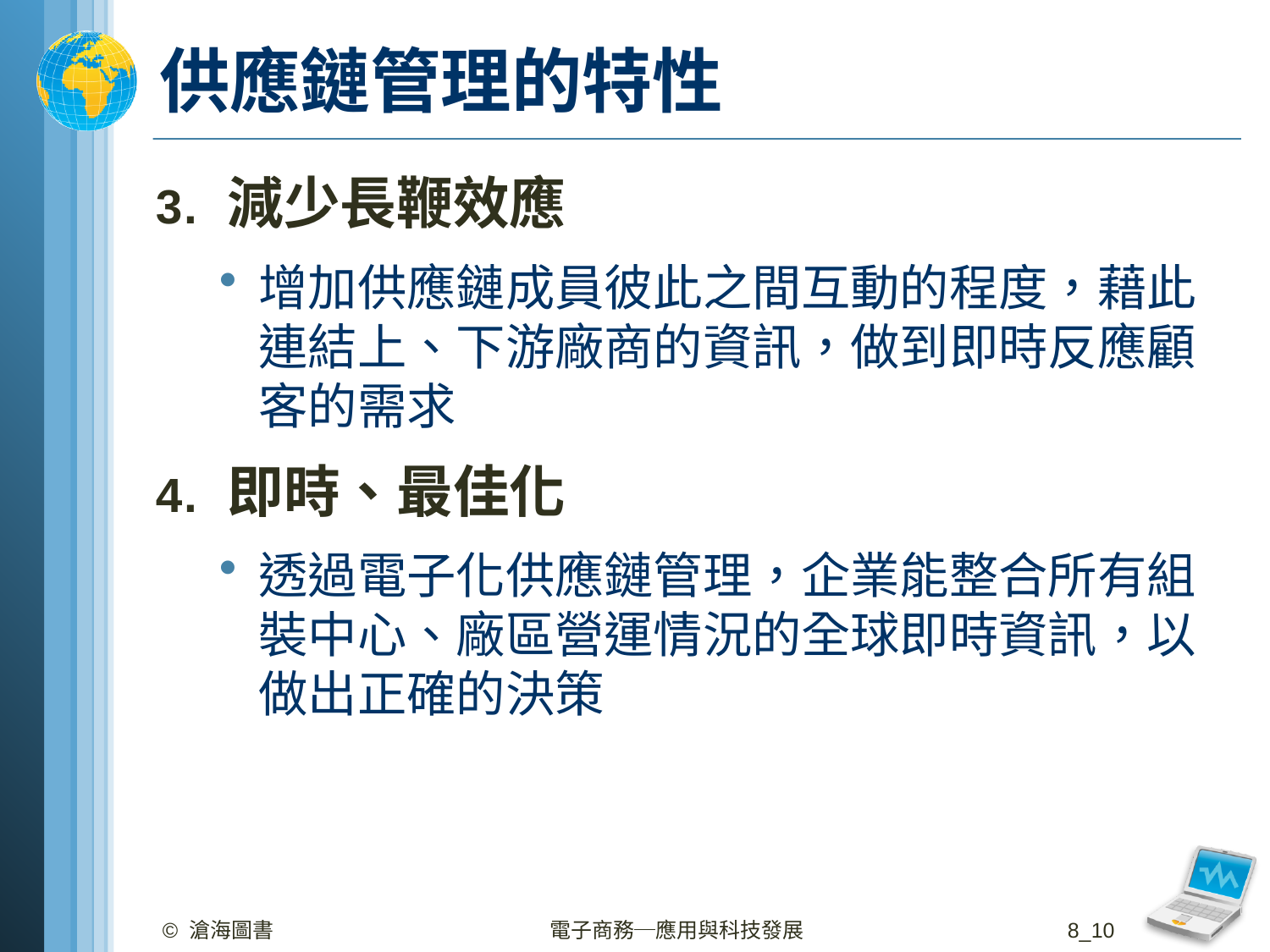

# 供應鏈管理的特性
減少長鞭效應
增加供應鏈成員彼此之間互動的程度，藉此連結上、下游廠商的資訊，做到即時反應顧客的需求
即時、最佳化
透過電子化供應鏈管理，企業能整合所有組裝中心、廠區營運情況的全球即時資訊，以做出正確的決策
© 滄海圖書
電子商務─應用與科技發展
8_10